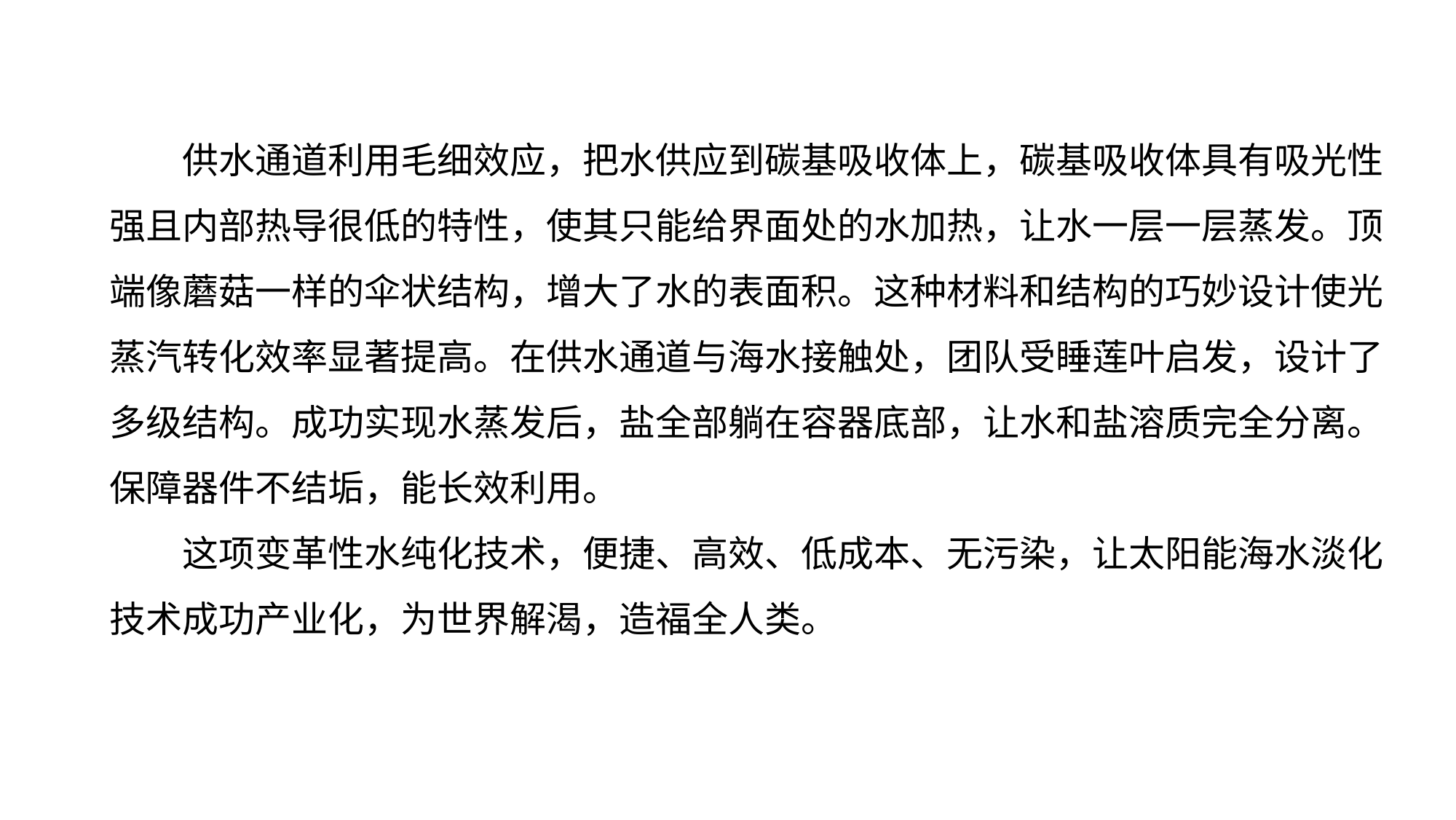

供水通道利用毛细效应，把水供应到碳基吸收体上，碳基吸收体具有吸光性强且内部热导很低的特性，使其只能给界面处的水加热，让水一层一层蒸发。顶端像蘑菇一样的伞状结构，增大了水的表面积。这种材料和结构的巧妙设计使光蒸汽转化效率显著提高。在供水通道与海水接触处，团队受睡莲叶启发，设计了多级结构。成功实现水蒸发后，盐全部躺在容器底部，让水和盐溶质完全分离。保障器件不结垢，能长效利用。
　　这项变革性水纯化技术，便捷、高效、低成本、无污染，让太阳能海水淡化技术成功产业化，为世界解渴，造福全人类。
真题回顾 把握考向